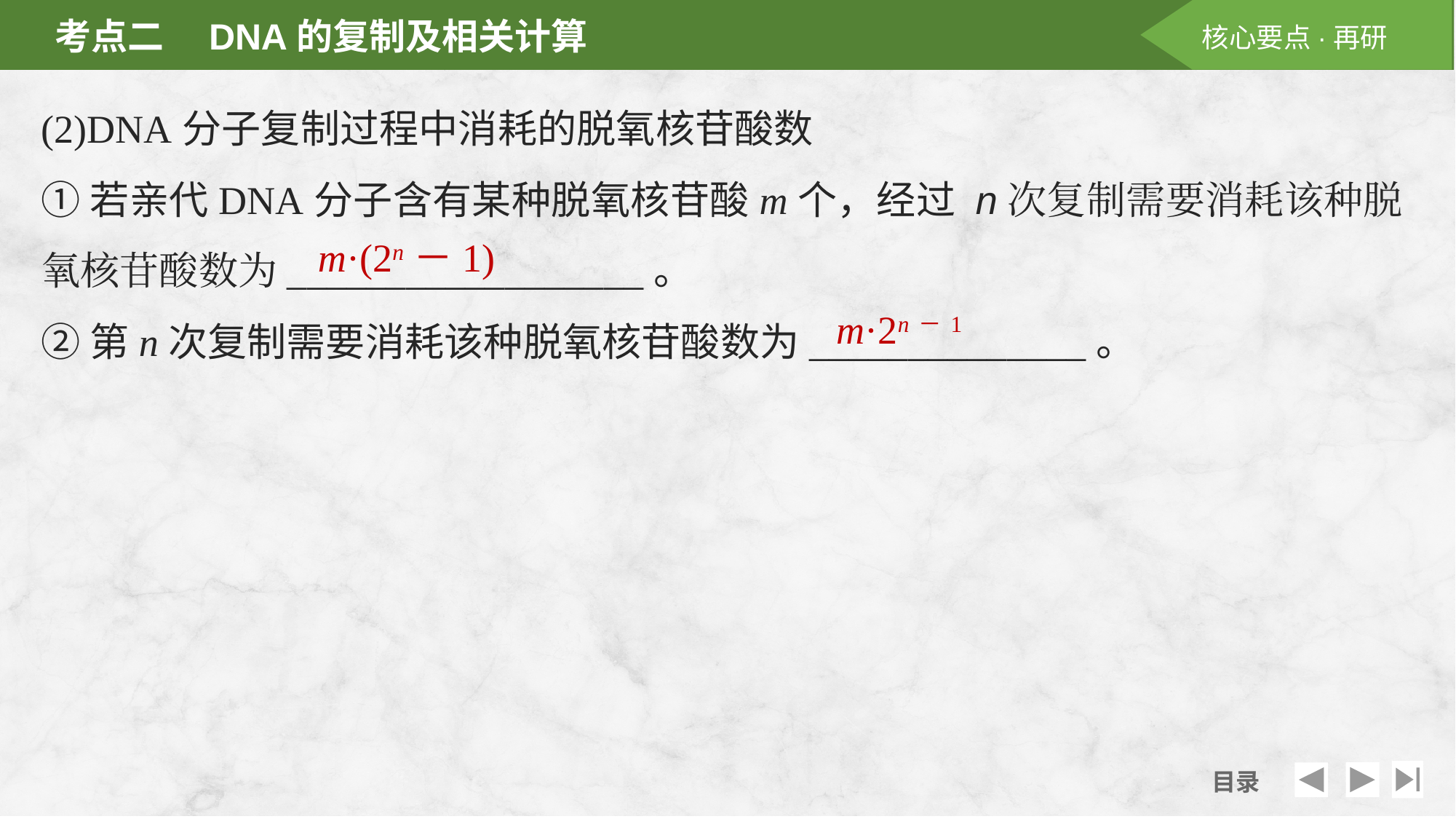

(2)DNA分子复制过程中消耗的脱氧核苷酸数
①若亲代DNA分子含有某种脱氧核苷酸m个，经过 n次复制需要消耗该种脱氧核苷酸数为__________________。
②第n次复制需要消耗该种脱氧核苷酸数为______________。
m·(2n－1)
m·2n－1